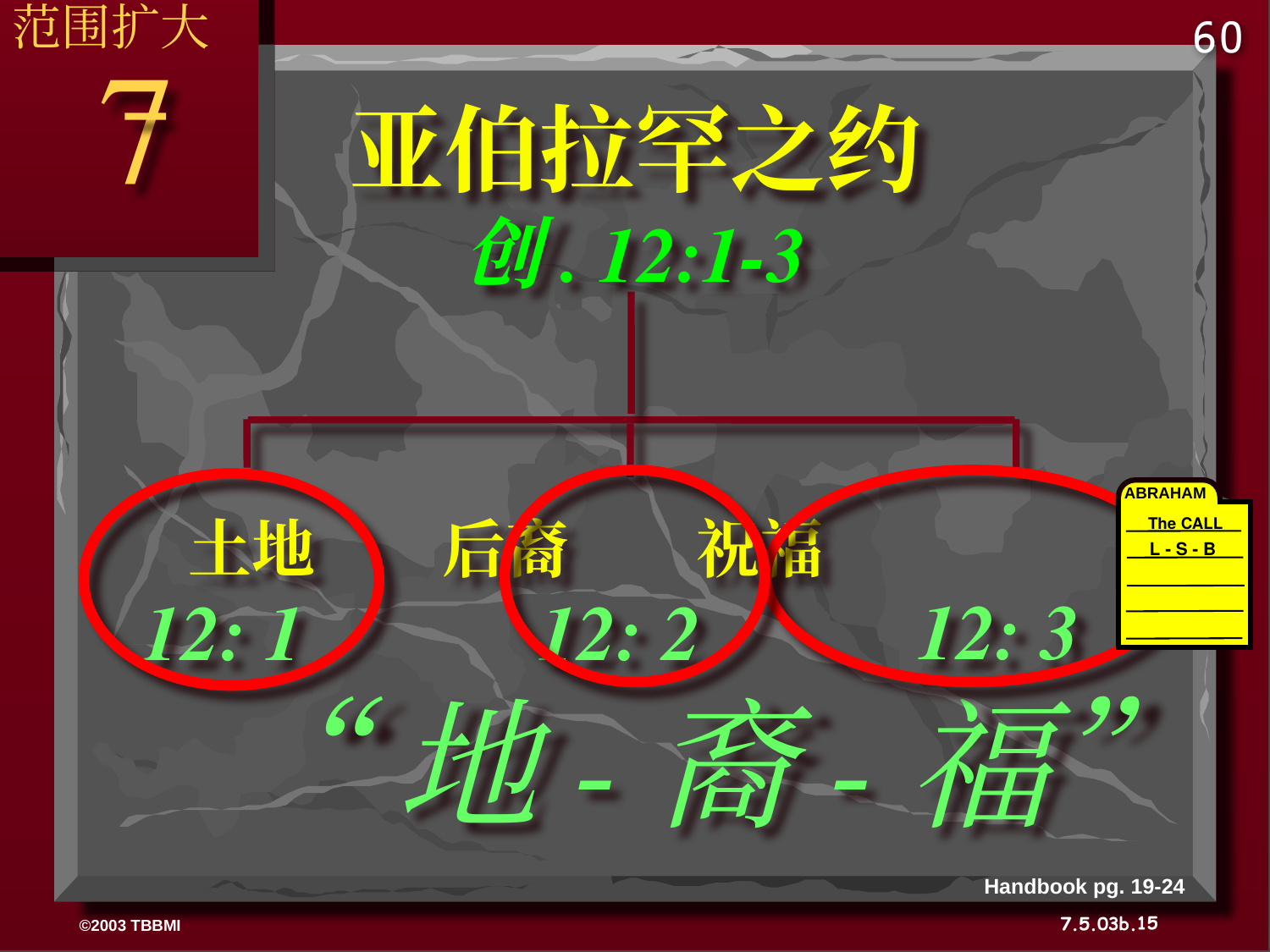

范围扩大
60

7
亚伯拉罕之约
创. 12:1-3

         土地        后裔        祝福

ABRAHAM

The CALL

L - S - B

12: 3

12: 2

12: 1

“地-裔-福”

Handbook pg. 19-24
15